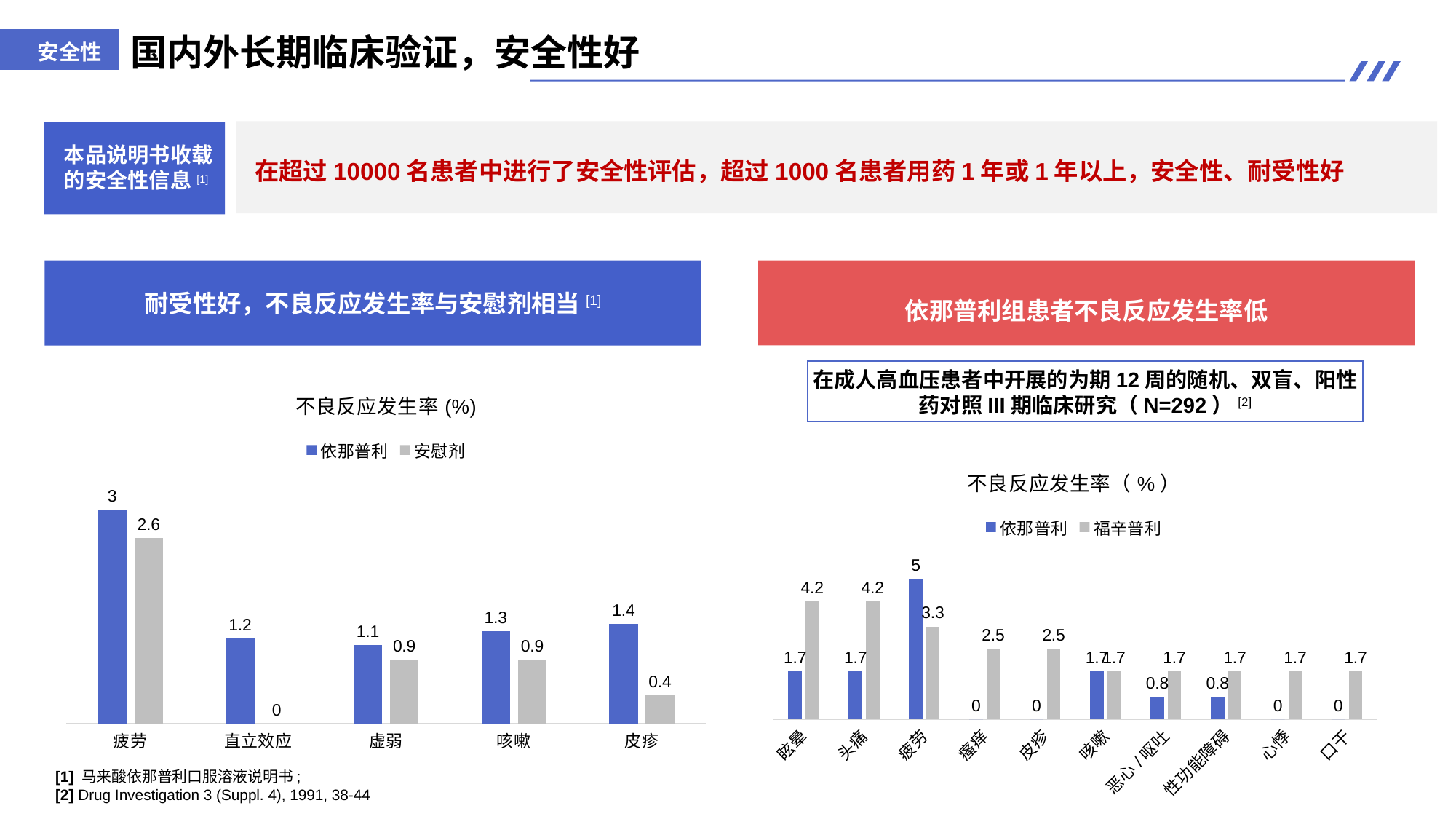

安全性
国内外长期临床验证，安全性好

本品说明书收载的安全性信息[1]
在超过10000名患者中进行了安全性评估，超过1000名患者用药1年或1年以上，安全性、耐受性好
耐受性好，不良反应发生率与安慰剂相当[1]
依那普利组患者不良反应发生率低
在成人高血压患者中开展的为期12周的随机、双盲、阳性药对照III期临床研究（N=292）[2]

### Chart: 不良反应发生率(%)

| Category | 依那普利 | 安慰剂 |
|---|---|---|
| 疲劳 | 3.0 | 2.6 |
| 直立效应 | 1.2 | 0.0 |
| 虚弱 | 1.1 | 0.9 |
| 咳嗽 | 1.3 | 0.9 |
| 皮疹 | 1.4 | 0.4 |

### Chart: 不良反应发生率（%）

| Category | 依那普利 | 福辛普利 |
|---|---|---|
| 眩晕 | 1.7 | 4.2 |
| 头痛 | 1.7 | 4.2 |
| 疲劳 | 5.0 | 3.3 |
| 瘙痒 | 0.0 | 2.5 |
| 皮疹 | 0.0 | 2.5 |
| 咳嗽 | 1.7 | 1.7 |
| 恶心/呕吐 | 0.8 | 1.7 |
| 性功能障碍 | 0.8 | 1.7 |
| 心悸 | 0.0 | 1.7 |
| 口干 | 0.0 | 1.7 |
[1] 马来酸依那普利口服溶液说明书;
[2] Drug Investigation 3 (Suppl. 4), 1991, 38-44